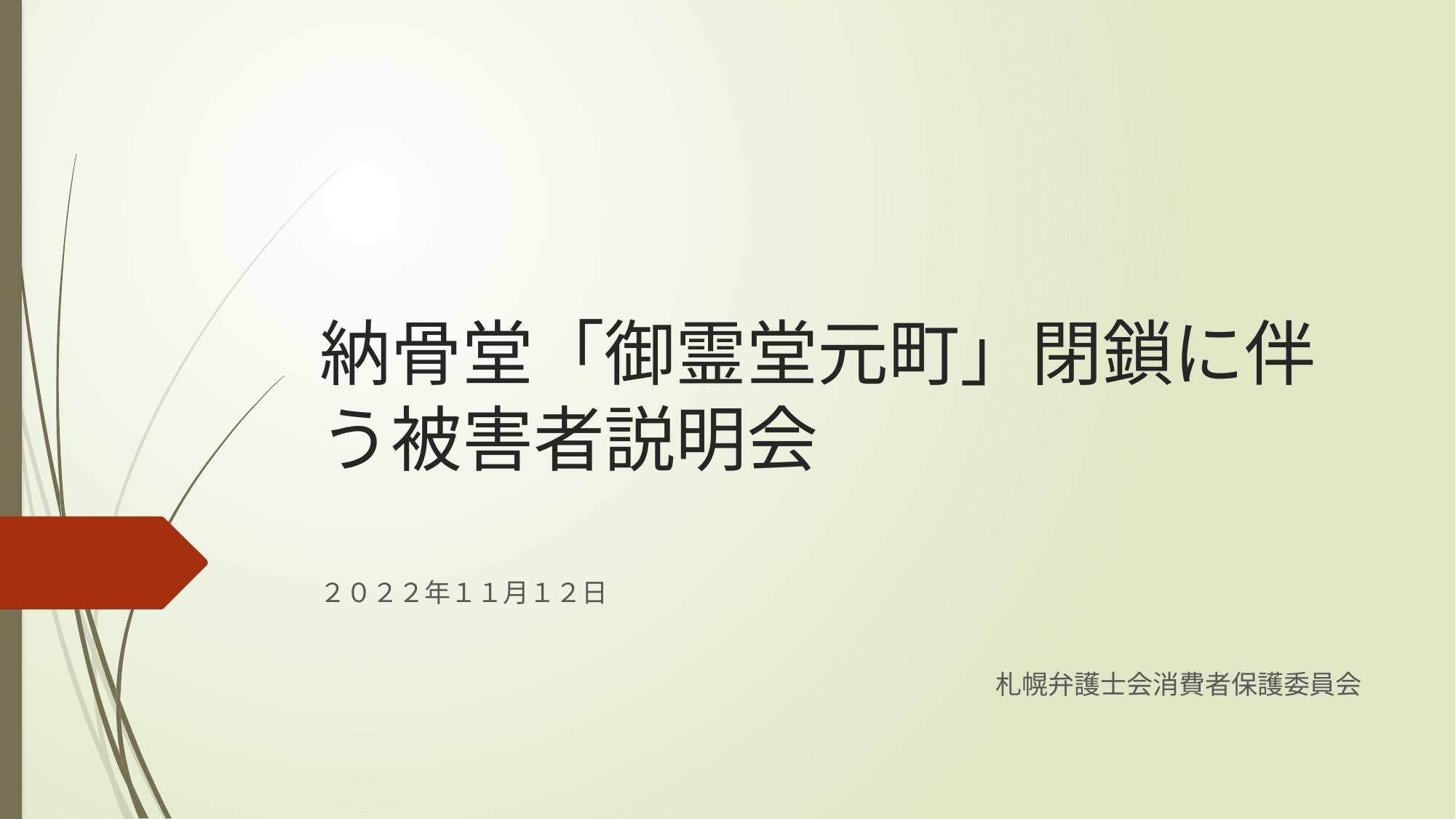

# 納骨堂「御霊堂元町」閉鎖に伴う被害者説明会
２０２２年１１月１２日

札幌弁護士会消費者保護委員会